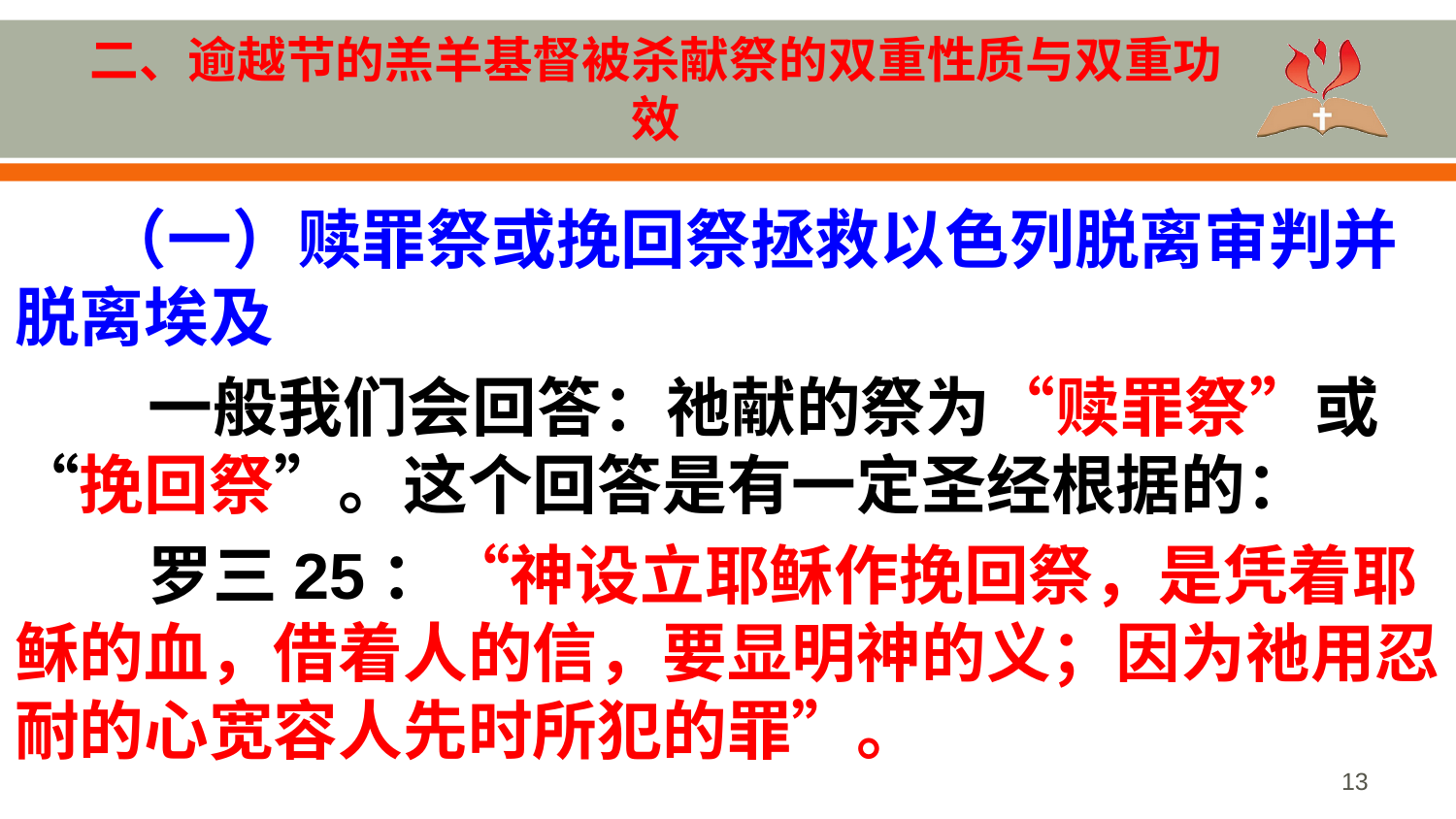

# 二、逾越节的羔羊基督被杀献祭的双重性质与双重功效
       （一）赎罪祭或挽回祭拯救以色列脱离审判并脱离埃及
        一般我们会回答：祂献的祭为“赎罪祭”或“挽回祭”。这个回答是有一定圣经根据的：
        罗三25：“神设立耶稣作挽回祭，是凭着耶稣的血，借着人的信，要显明神的义；因为祂用忍耐的心宽容人先时所犯的罪”。

13